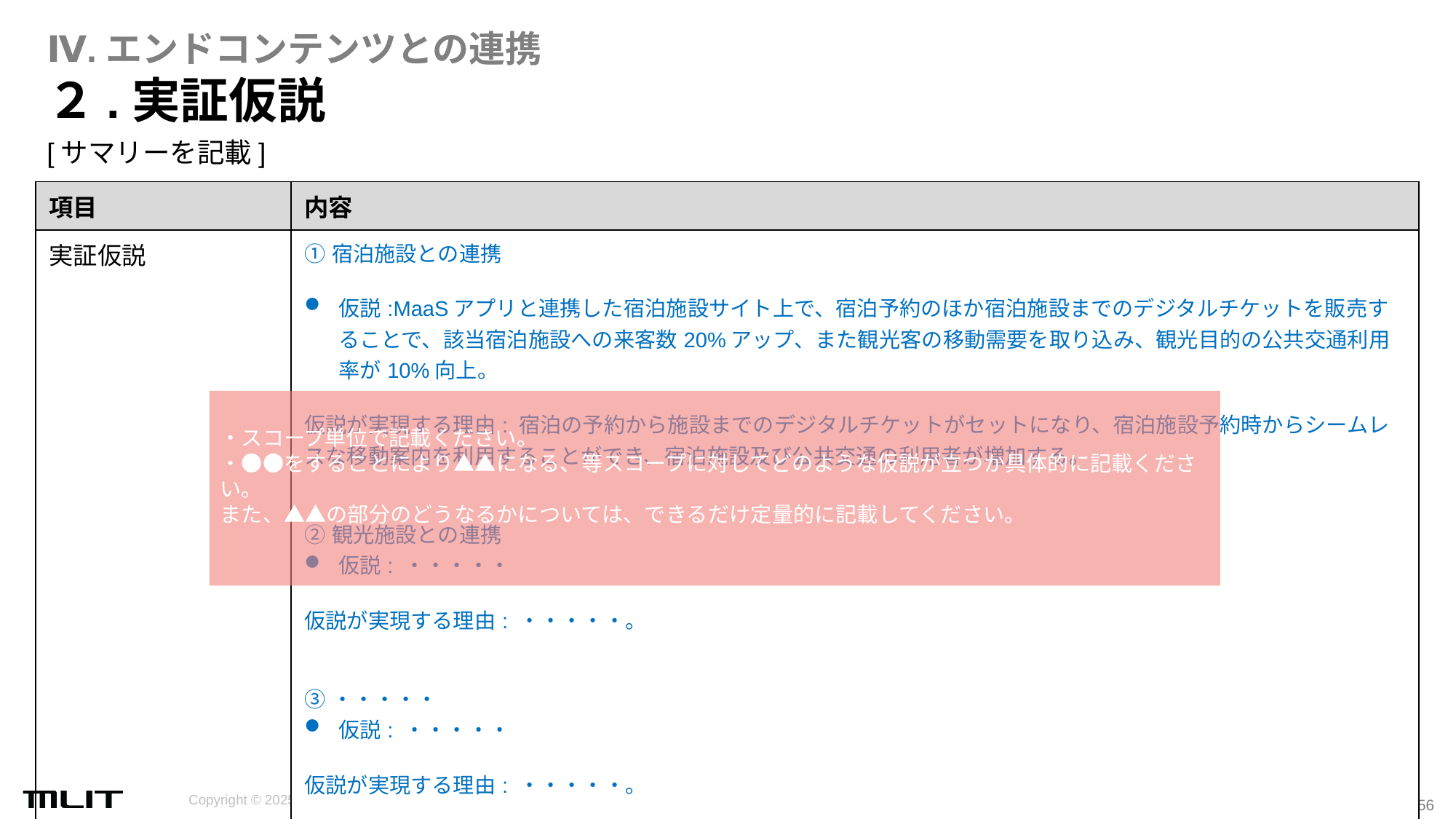

Ⅳ.エンドコンテンツとの連携
# ２.実証仮説
[サマリーを記載]
| 項目 | 内容 |
| --- | --- |
| 実証仮説 | ①宿泊施設との連携 仮説:MaaSアプリと連携した宿泊施設サイト上で、宿泊予約のほか宿泊施設までのデジタルチケットを販売することで、該当宿泊施設への来客数20%アップ、また観光客の移動需要を取り込み、観光目的の公共交通利用率が10%向上。 仮説が実現する理由: 宿泊の予約から施設までのデジタルチケットがセットになり、宿泊施設予約時からシームレスな移動案内を利用することができ、宿泊施設及び公共交通の利用者が増加する。 ②観光施設との連携 仮説: ・・・・・ 仮説が実現する理由: ・・・・・。 ③・・・・・ 仮説: ・・・・・ 仮説が実現する理由: ・・・・・。 |
・スコープ単位で記載ください。
・●●をすることにより▲▲になる、等スコープに対してどのような仮説が立つか具体的に記載ください。
また、▲▲の部分のどうなるかについては、できるだけ定量的に記載してください。